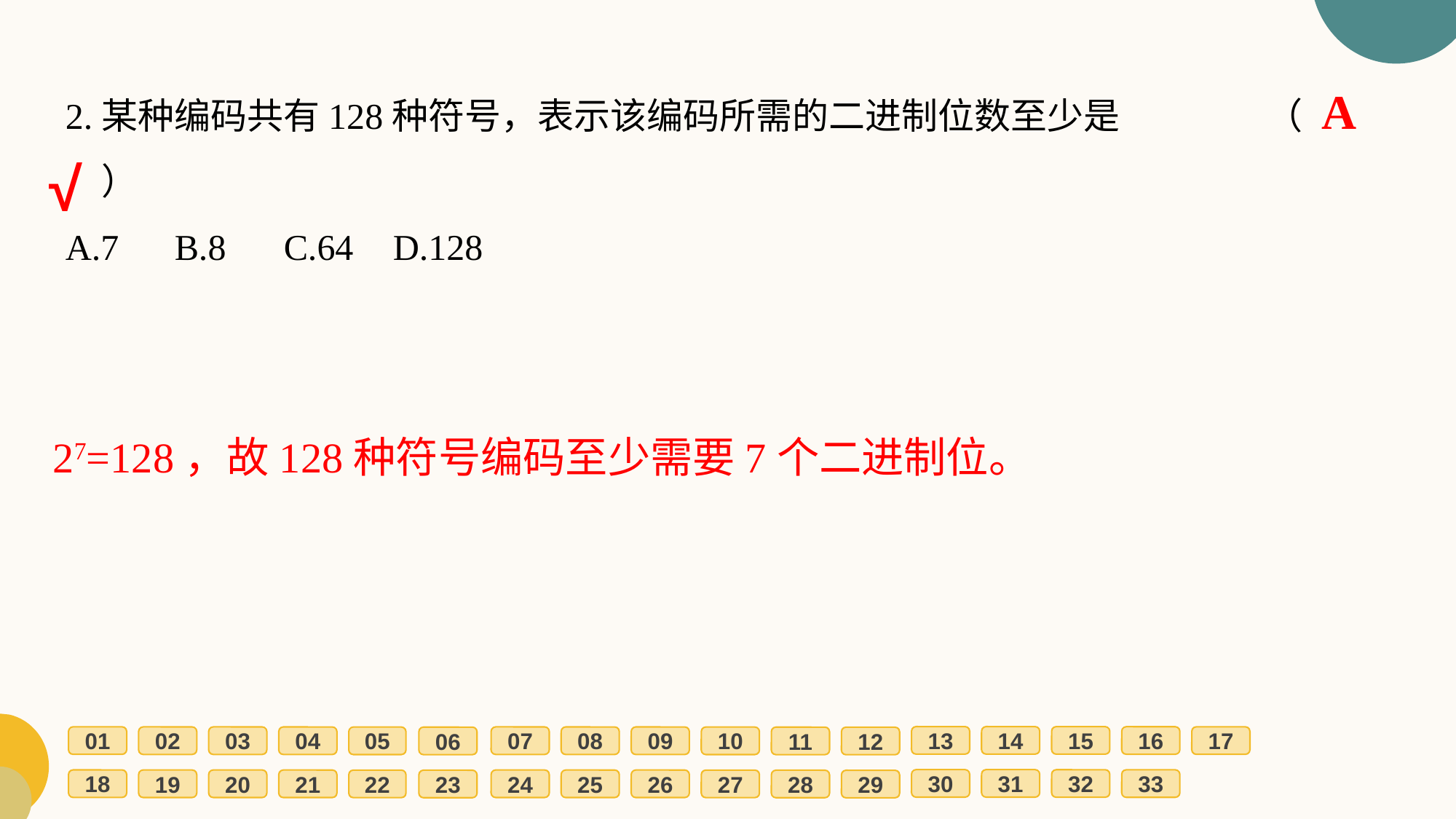

2.某种编码共有128种符号，表示该编码所需的二进制位数至少是		（　　）
A.7	B.8	C.64	D.128
A
√
27=128，故128种符号编码至少需要7个二进制位。